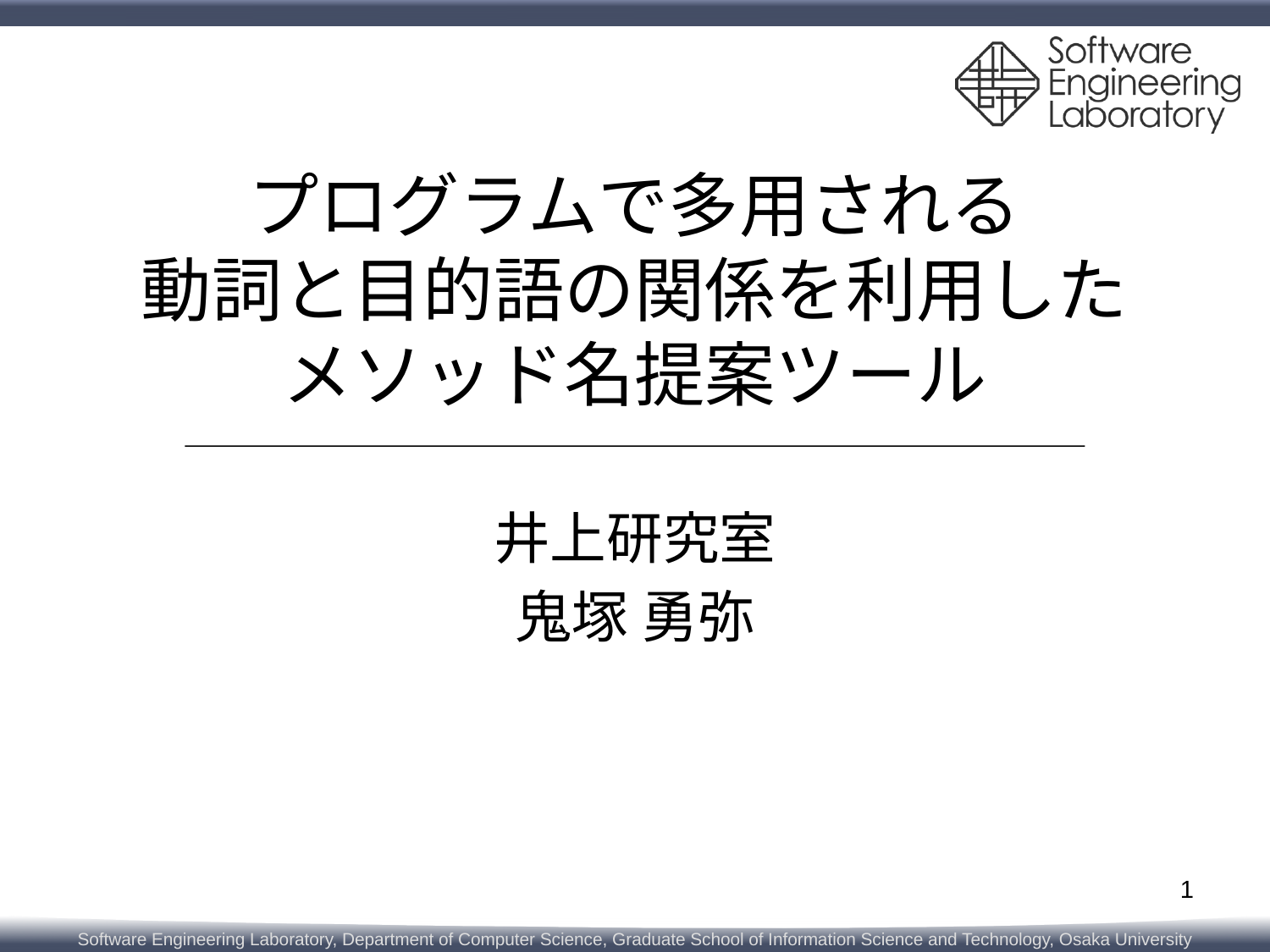

# プログラムで多用される 動詞と目的語の関係を利用した メソッド名提案ツール
井上研究室
鬼塚 勇弥
1